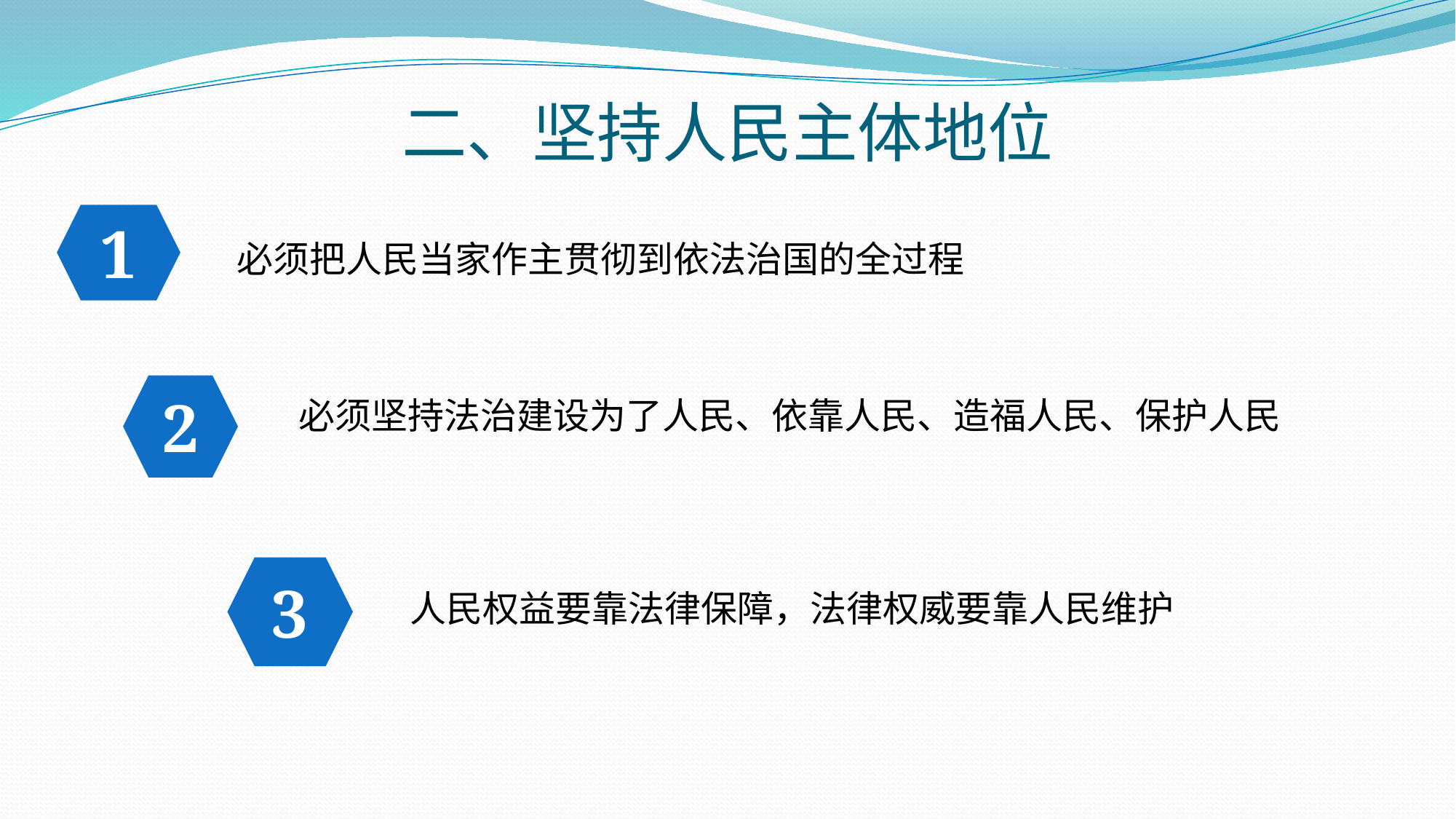

# 二、坚持人民主体地位
1
必须把人民当家作主贯彻到依法治国的全过程
2
必须坚持法治建设为了人民、依靠人民、造福人民、保护人民
3
人民权益要靠法律保障，法律权威要靠人民维护